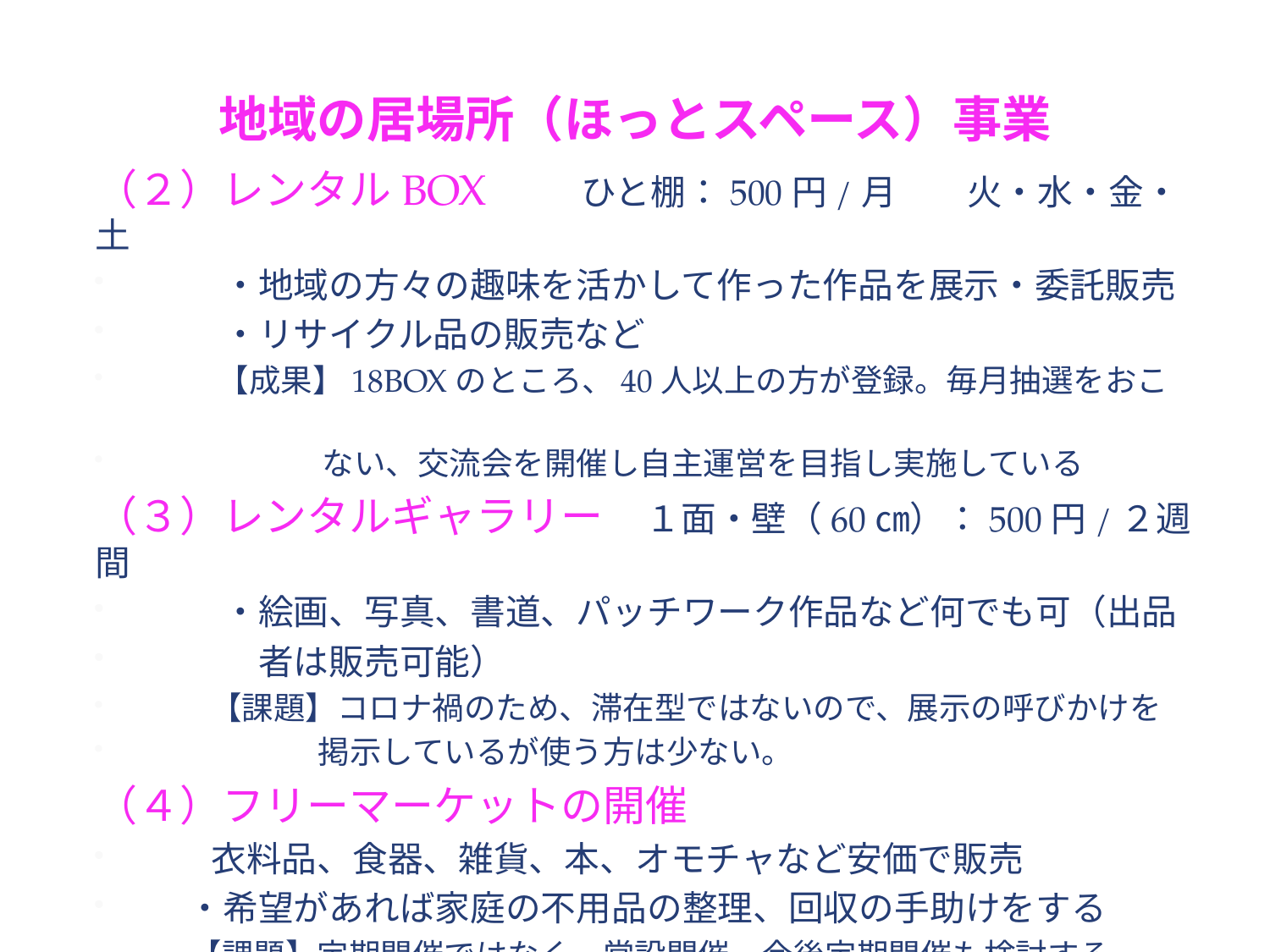

# 地域の居場所（ほっとスペース）事業
（２）レンタルBOX　　ひと棚：500円/月　　火・水・金・土
　　・地域の方々の趣味を活かして作った作品を展示・委託販売
　　・リサイクル品の販売など
        【成果】18BOXのところ、40人以上の方が登録。毎月抽選をおこ
　　　　      ない、交流会を開催し自主運営を目指し実施している
（３）レンタルギャラリー　１面・壁（60㎝）：500円/２週間
　　・絵画、写真、書道、パッチワーク作品など何でも可（出品
　　　者は販売可能）
       【課題】コロナ禍のため、滞在型ではないので、展示の呼びかけを
                      掲示しているが使う方は少ない。
（４）フリーマーケットの開催
　   衣料品、食器、雑貨、本、オモチャなど安価で販売
　・希望があれば家庭の不用品の整理、回収の手助けをする
　　　【課題】定期開催ではなく、常設開催。今後定期開催も検討する。